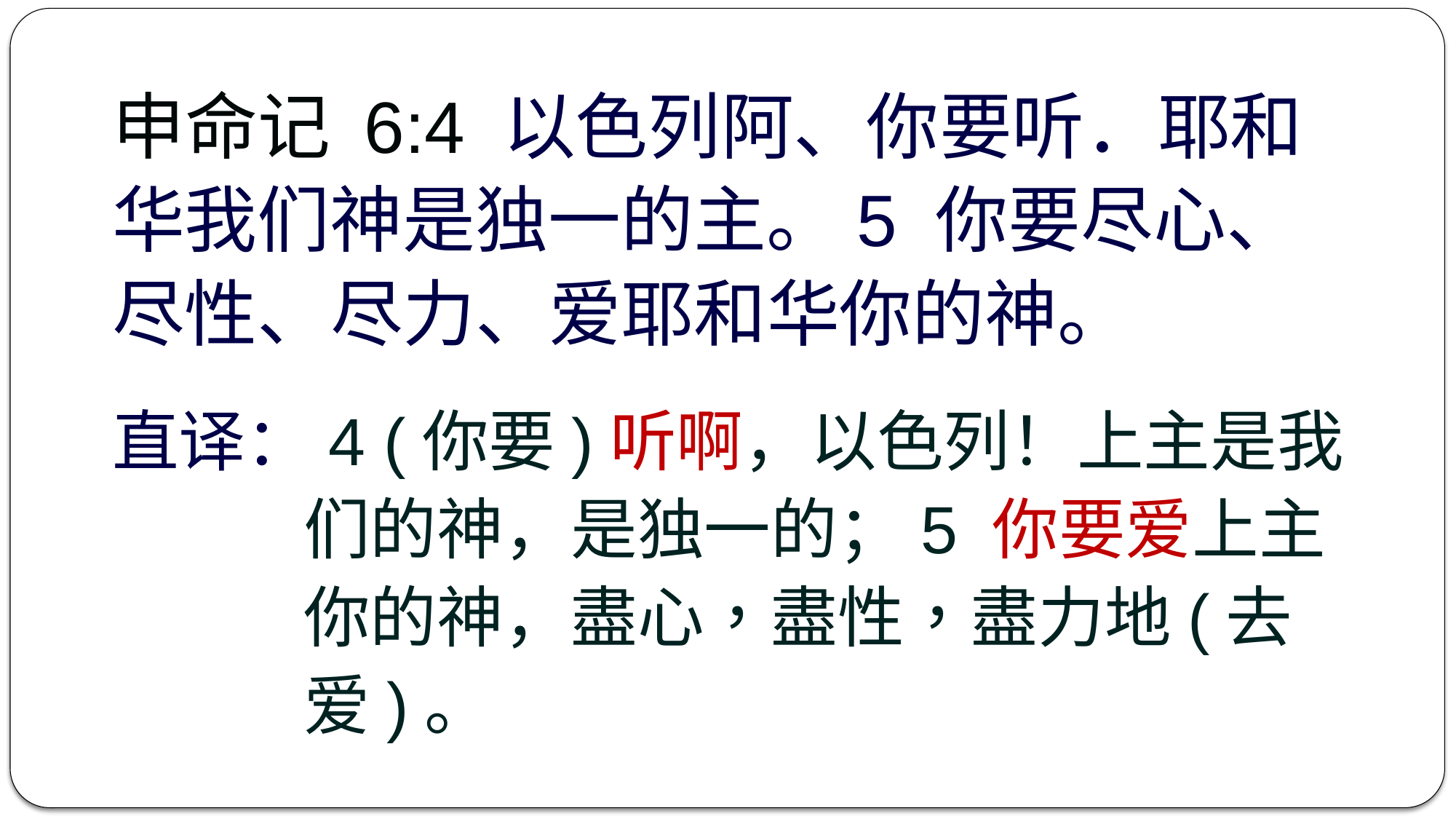

申命记 6:4 以色列阿、你要听．耶和华我们神是独一的主。5 你要尽心、尽性、尽力、爱耶和华你的神。
直译：4 (你要)听啊，以色列！上主是我们的神，是独一的；5 你要爱上主你的神，盡心，盡性，盡力地(去爱)。